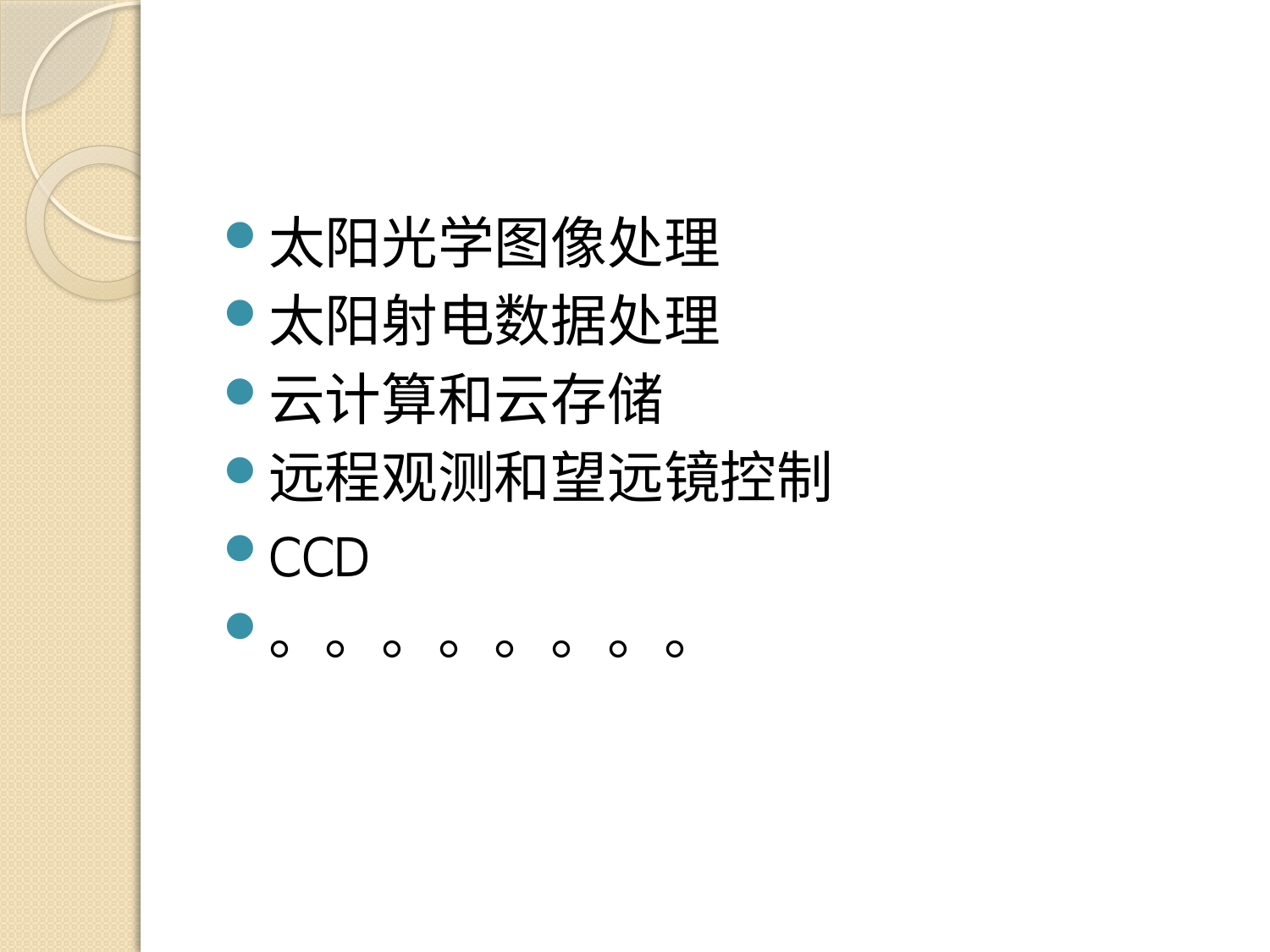

#
太阳光学图像处理
太阳射电数据处理
云计算和云存储
远程观测和望远镜控制
CCD
。。。。。。。。